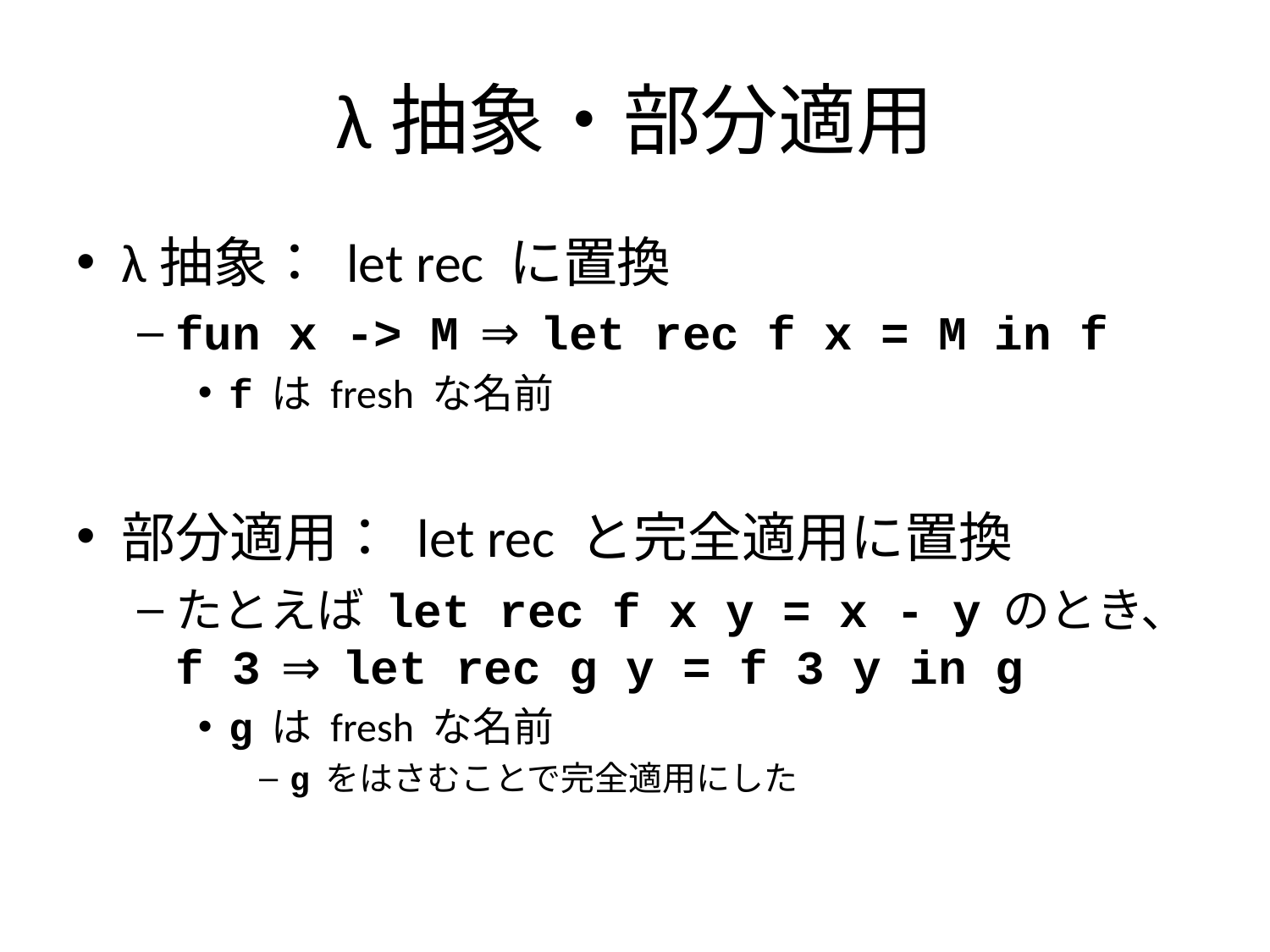

# λ抽象・部分適用
λ抽象： let rec に置換
fun x -> M  ⇒  let rec f x = M in f
f は fresh な名前

部分適用： let rec と完全適用に置換
たとえば let rec f x y = x - y のとき、
f 3  ⇒  let rec g y = f 3 y in g
g は fresh な名前
g をはさむことで完全適用にした